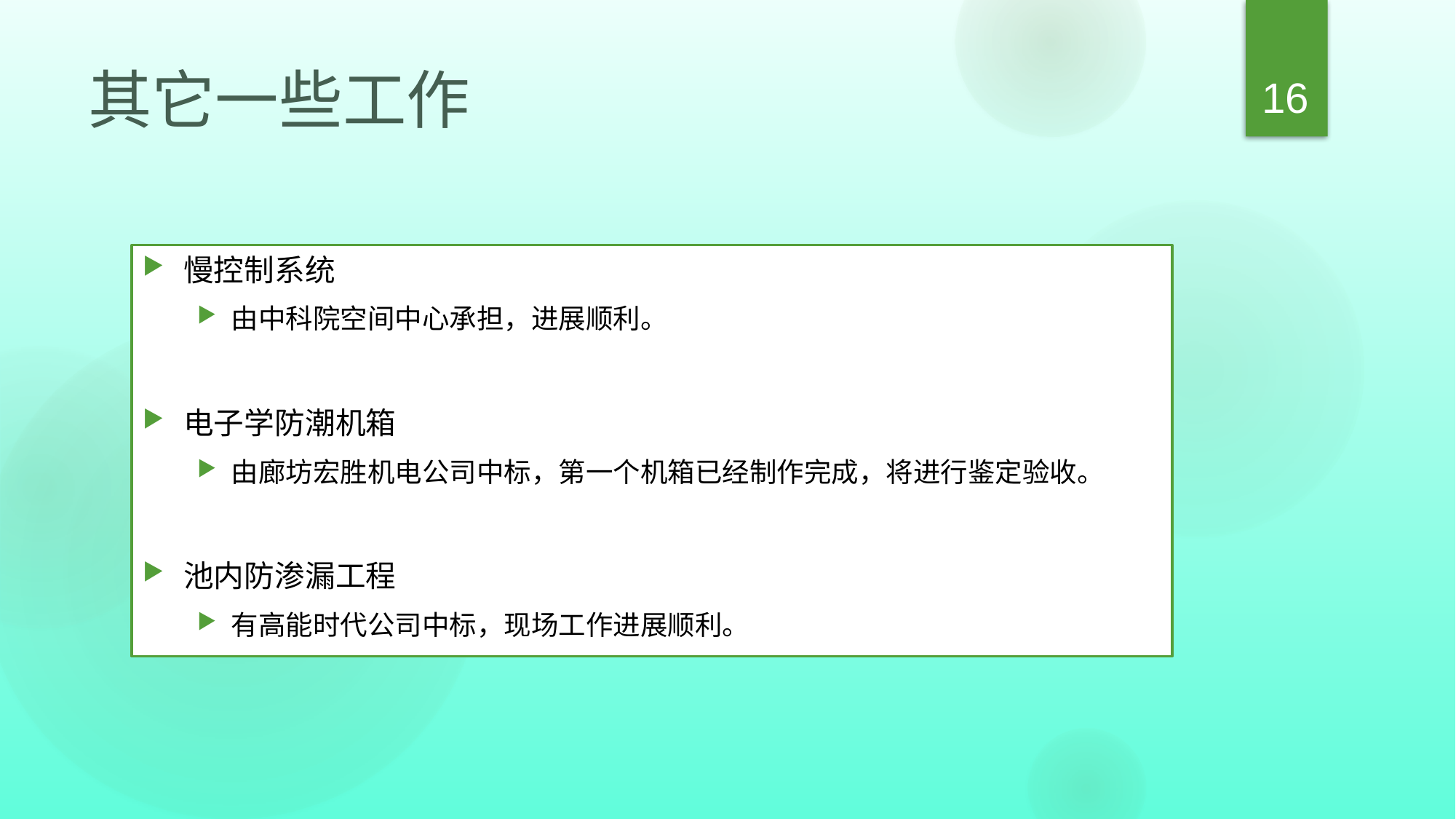

16
# 其它一些工作
慢控制系统
由中科院空间中心承担，进展顺利。

电子学防潮机箱
由廊坊宏胜机电公司中标，第一个机箱已经制作完成，将进行鉴定验收。

池内防渗漏工程
有高能时代公司中标，现场工作进展顺利。